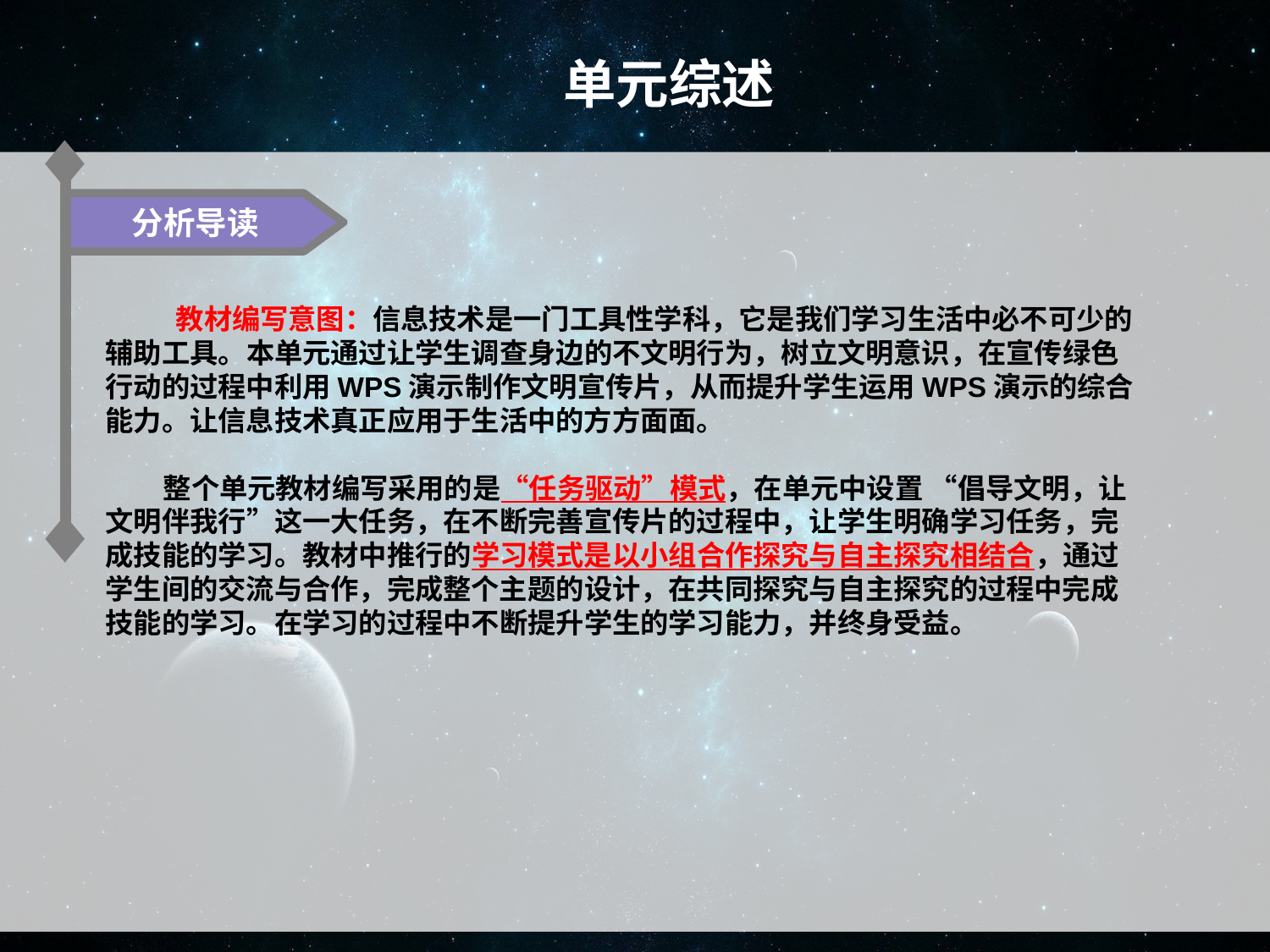

单元综述

分析导读
          教材编写意图：信息技术是一门工具性学科，它是我们学习生活中必不可少的辅助工具。本单元通过让学生调查身边的不文明行为，树立文明意识，在宣传绿色行动的过程中利用WPS演示制作文明宣传片，从而提升学生运用WPS演示的综合能力。让信息技术真正应用于生活中的方方面面。

        整个单元教材编写采用的是“任务驱动”模式，在单元中设置 “倡导文明，让文明伴我行”这一大任务，在不断完善宣传片的过程中，让学生明确学习任务，完成技能的学习。教材中推行的学习模式是以小组合作探究与自主探究相结合，通过学生间的交流与合作，完成整个主题的设计，在共同探究与自主探究的过程中完成技能的学习。在学习的过程中不断提升学生的学习能力，并终身受益。